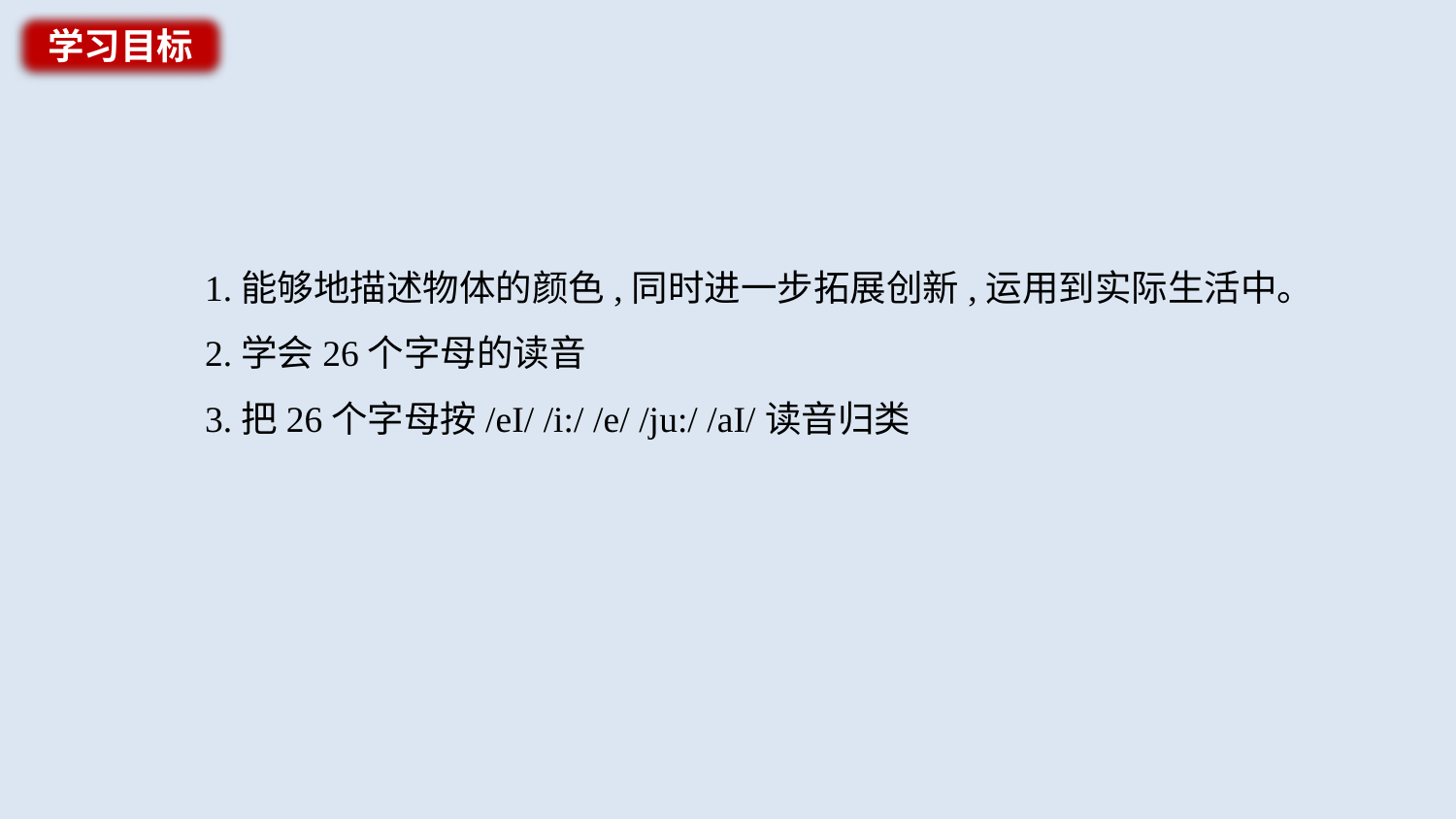

学习目标
1.能够地描述物体的颜色,同时进一步拓展创新,运用到实际生活中。
2.学会26个字母的读音
3.把26个字母按/eI/ /i:/ /e/ /ju:/ /aI/读音归类